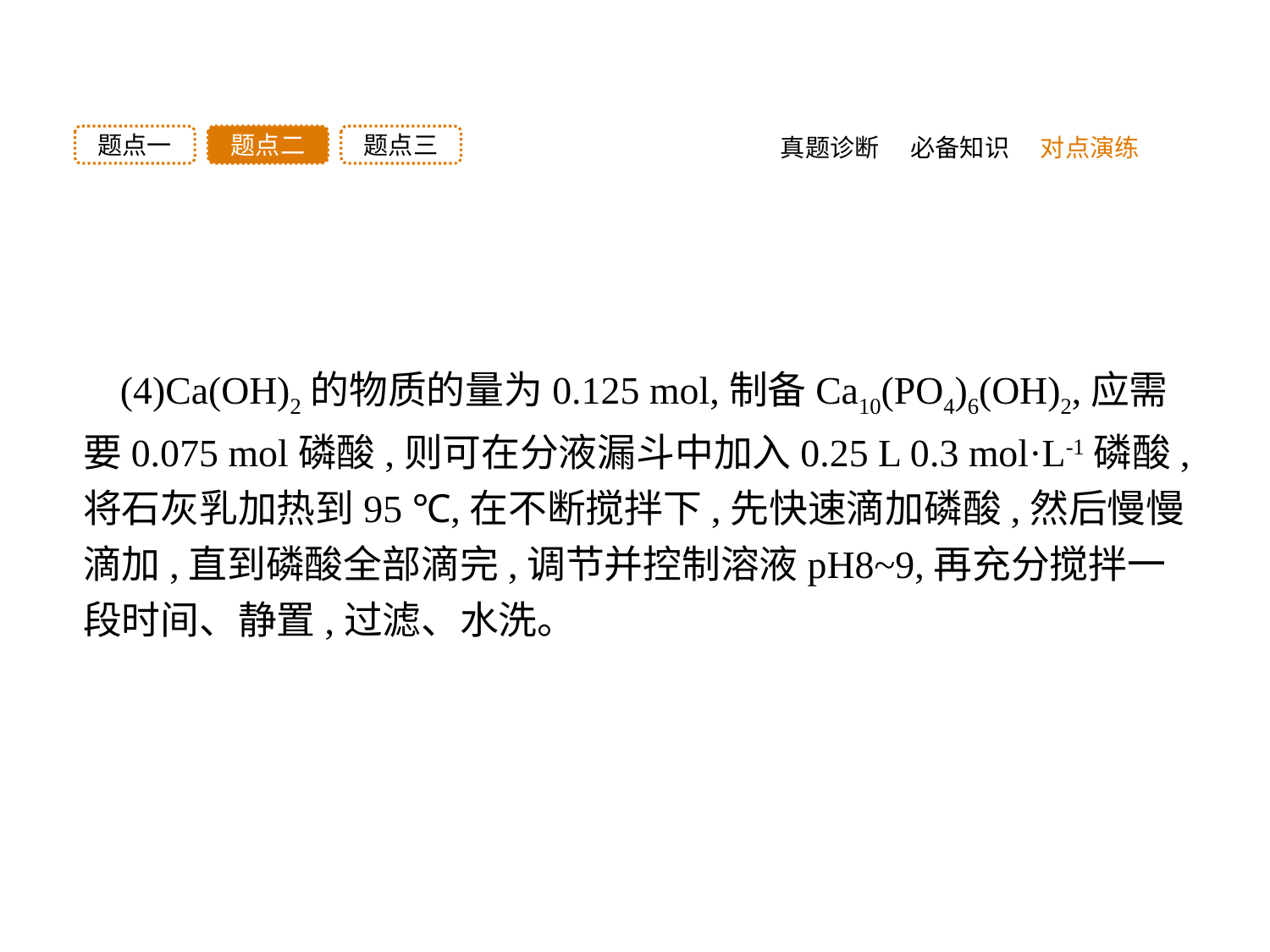

题点三
题点二
题点一
真题诊断
必备知识
对点演练
(4)Ca(OH)2的物质的量为0.125 mol,制备Ca10(PO4)6(OH)2,应需要0.075 mol磷酸,则可在分液漏斗中加入0.25 L 0.3 mol·L-1磷酸,将石灰乳加热到95 ℃,在不断搅拌下,先快速滴加磷酸,然后慢慢滴加,直到磷酸全部滴完,调节并控制溶液pH8~9,再充分搅拌一段时间、静置,过滤、水洗。